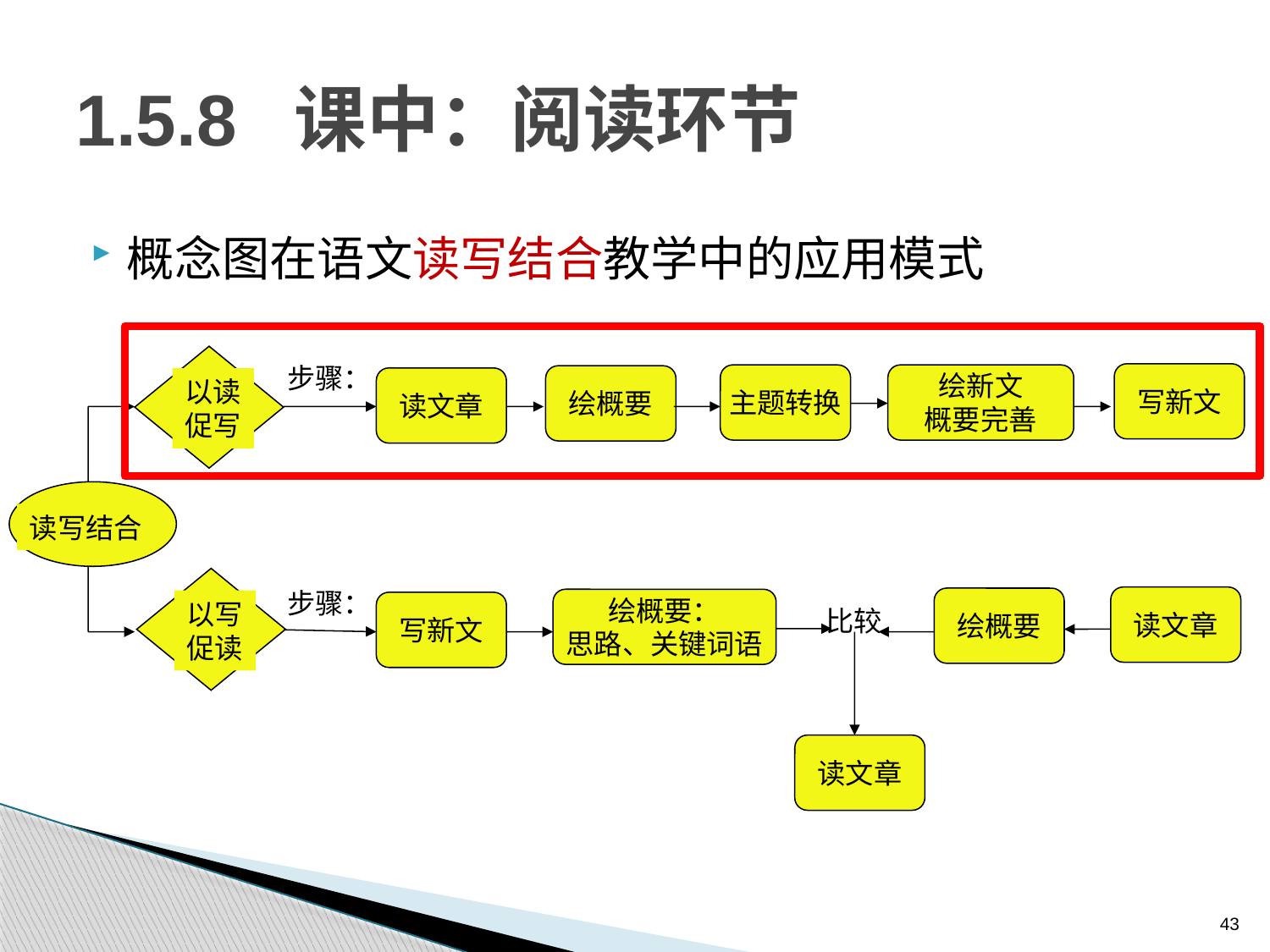

# 1.5.8  课中：阅读环节
概念图在语文读写结合教学中的应用模式

以读
促写
步骤：
写新文
主题转换
绘新文
概要完善
绘概要
读文章

读写结合

以写
促读
步骤：
读文章
绘概要
绘概要：
思路、关键词语
写新文
比较

读文章
43

——赵金坡 概念图工具在小学语文写作教学中的应用研究